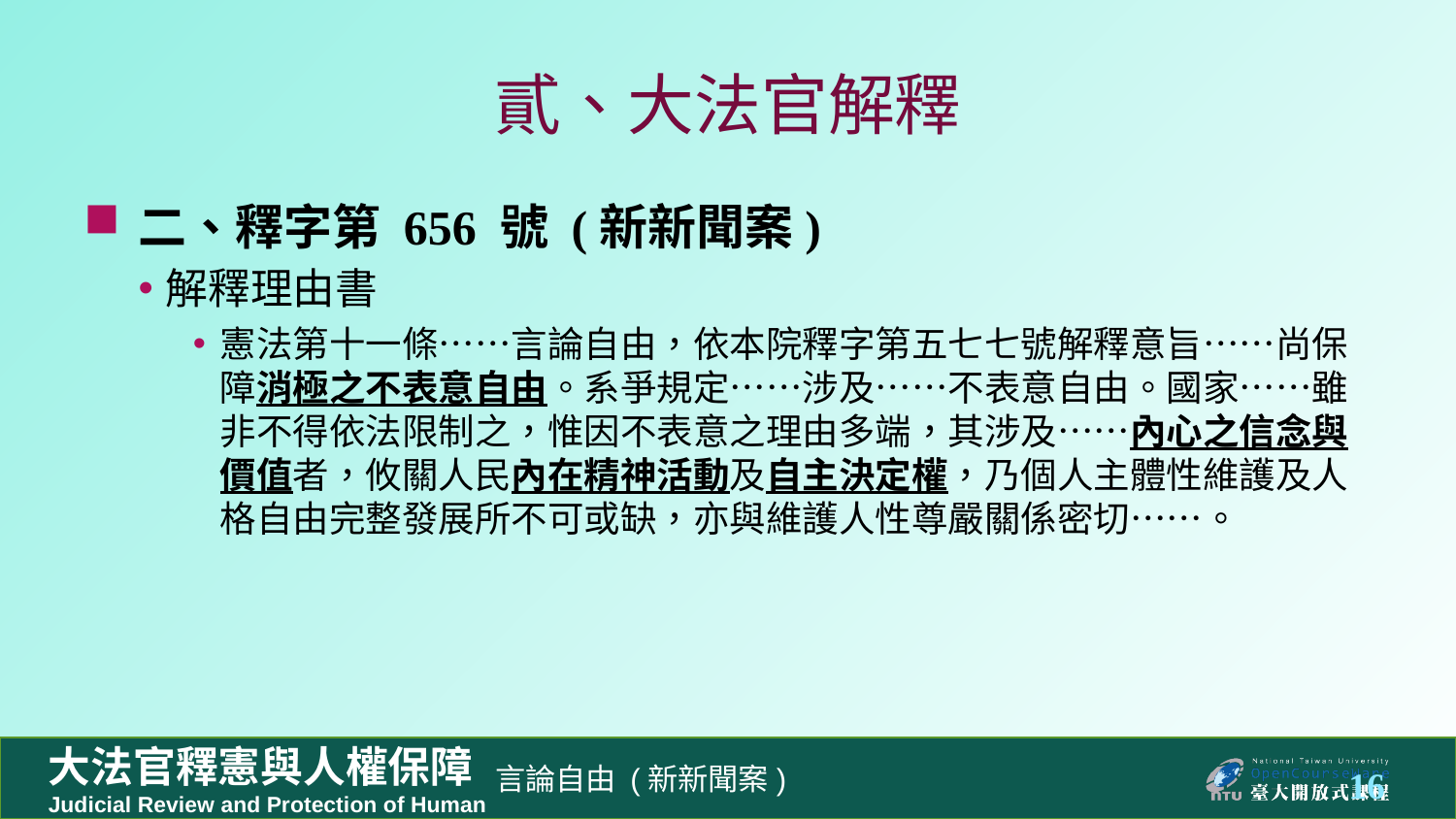

# 貳、大法官解釋
二、釋字第 656 號 (新新聞案)
解釋理由書
憲法第十一條……言論自由，依本院釋字第五七七號解釋意旨……尚保障消極之不表意自由。系爭規定……涉及……不表意自由。國家……雖非不得依法限制之，惟因不表意之理由多端，其涉及……內心之信念與價值者，攸關人民內在精神活動及自主決定權，乃個人主體性維護及人格自由完整發展所不可或缺，亦與維護人性尊嚴關係密切……。